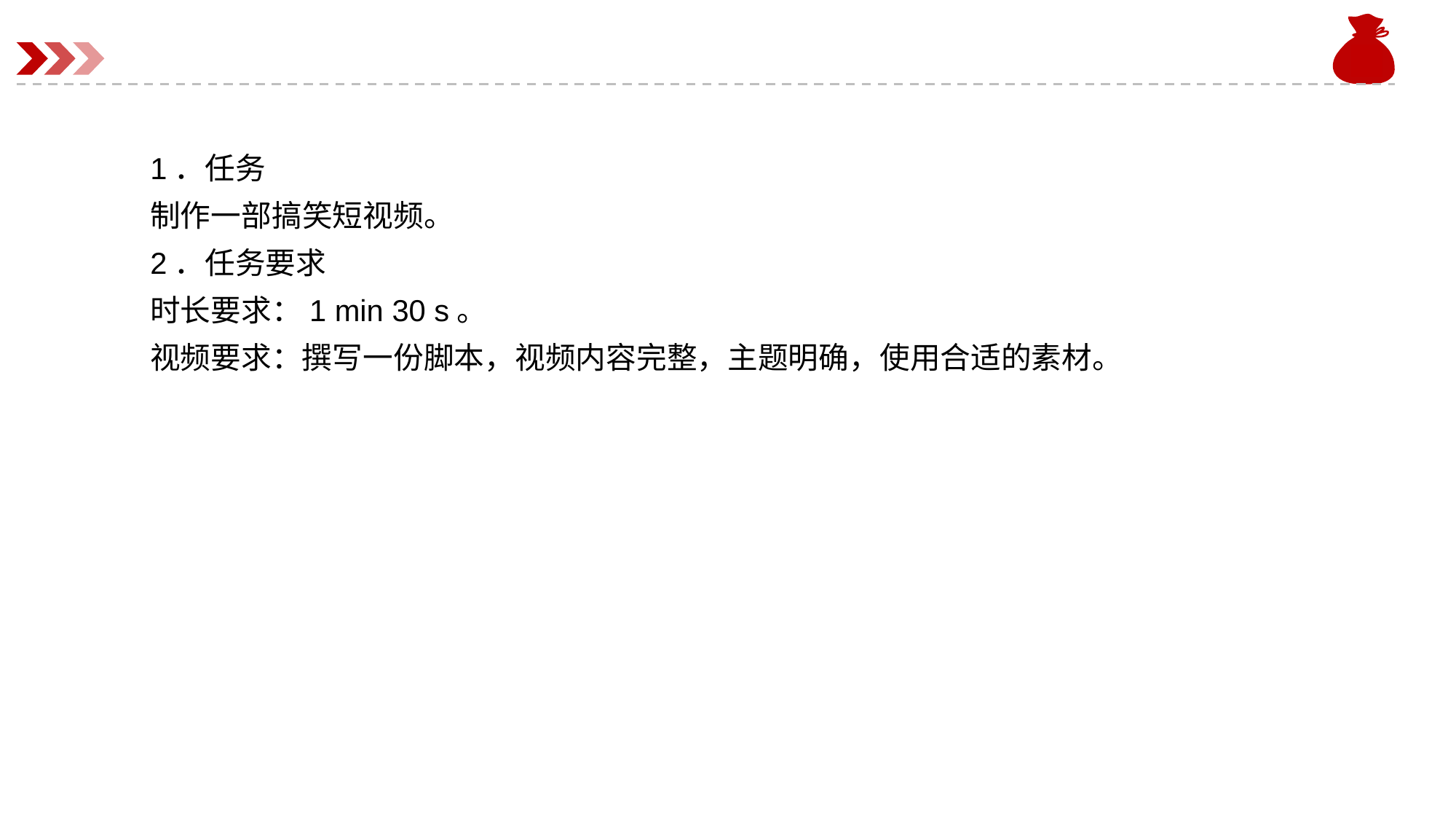

66
1．任务
制作一部搞笑短视频。
2．任务要求
时长要求：1 min 30 s。
视频要求：撰写一份脚本，视频内容完整，主题明确，使用合适的素材。